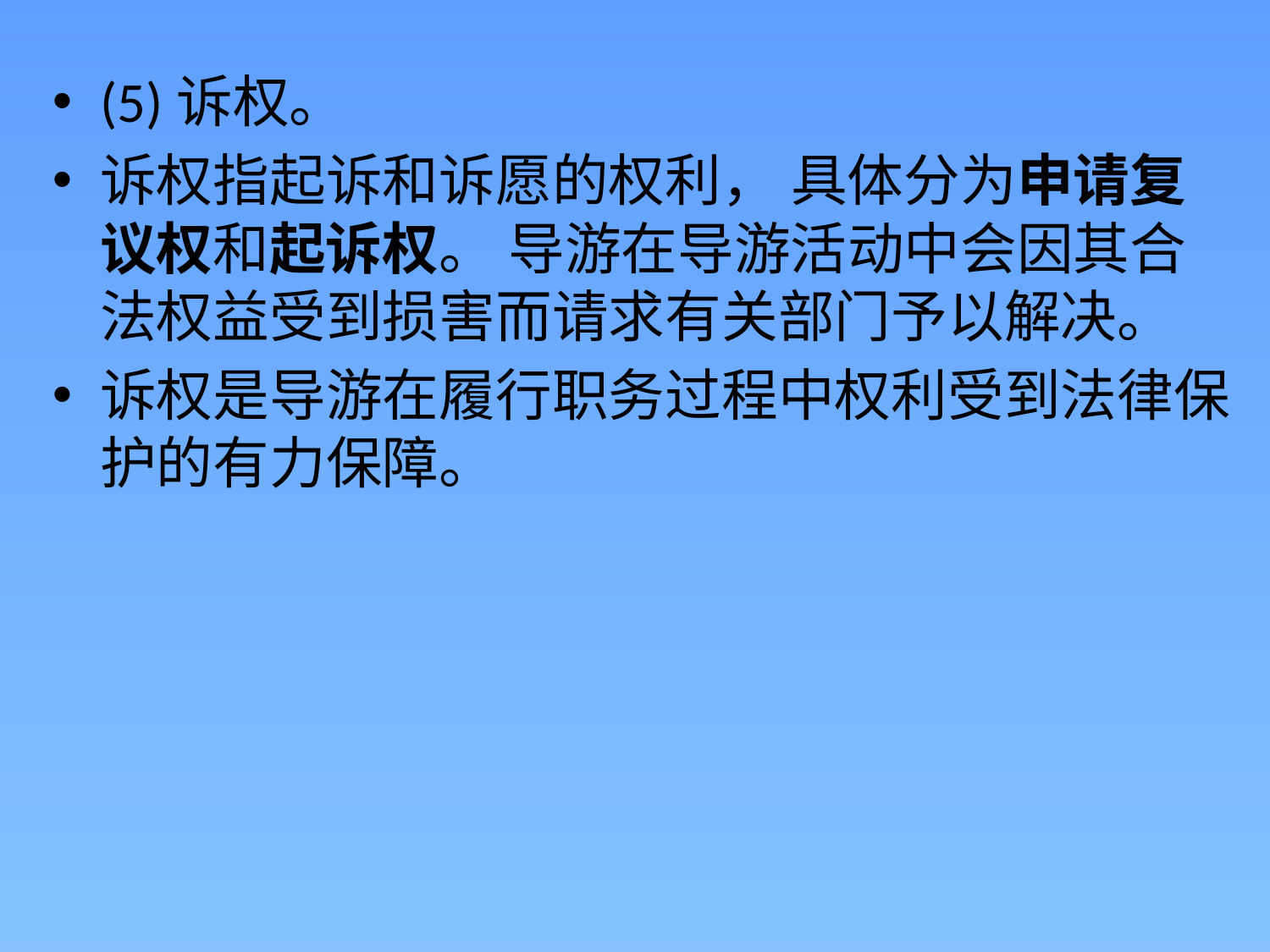

(5)诉权。
诉权指起诉和诉愿的权利， 具体分为申请复议权和起诉权。 导游在导游活动中会因其合法权益受到损害而请求有关部门予以解决。
诉权是导游在履行职务过程中权利受到法律保护的有力保障。